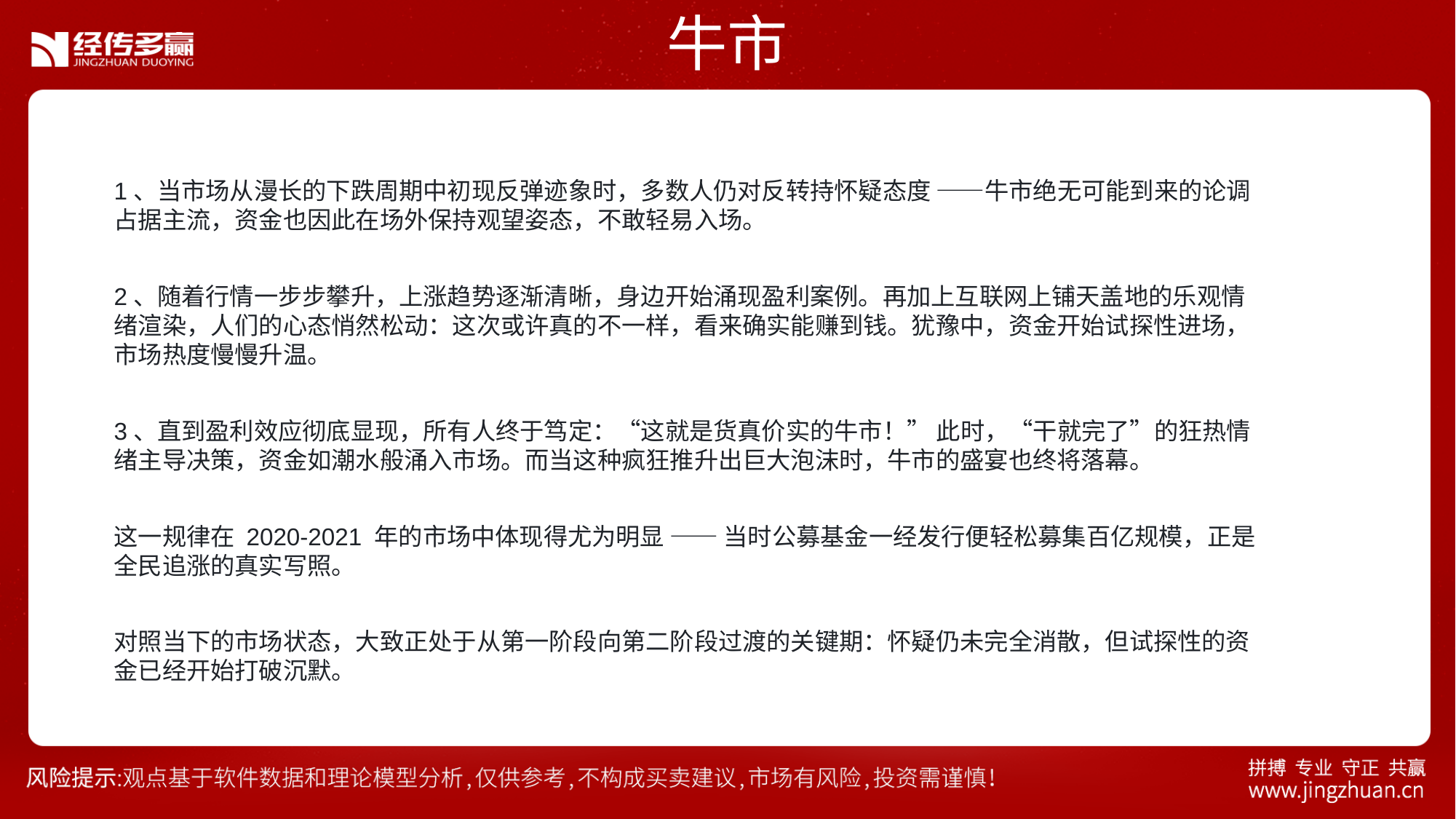

牛市
1、当市场从漫长的下跌周期中初现反弹迹象时，多数人仍对反转持怀疑态度 ——牛市绝无可能到来的论调占据主流，资金也因此在场外保持观望姿态，不敢轻易入场。​

2、随着行情一步步攀升，上涨趋势逐渐清晰，身边开始涌现盈利案例。再加上互联网上铺天盖地的乐观情绪渲染，人们的心态悄然松动：这次或许真的不一样，看来确实能赚到钱。犹豫中，资金开始试探性进场，市场热度慢慢升温。​

3、直到盈利效应彻底显现，所有人终于笃定：“这就是货真价实的牛市！” 此时，“干就完了”的狂热情绪主导决策，资金如潮水般涌入市场。而当这种疯狂推升出巨大泡沫时，牛市的盛宴也终将落幕。​

这一规律在 2020-2021 年的市场中体现得尤为明显 —— 当时公募基金一经发行便轻松募集百亿规模，正是全民追涨的真实写照。​

对照当下的市场状态，大致正处于从第一阶段向第二阶段过渡的关键期：怀疑仍未完全消散，但试探性的资金已经开始打破沉默。